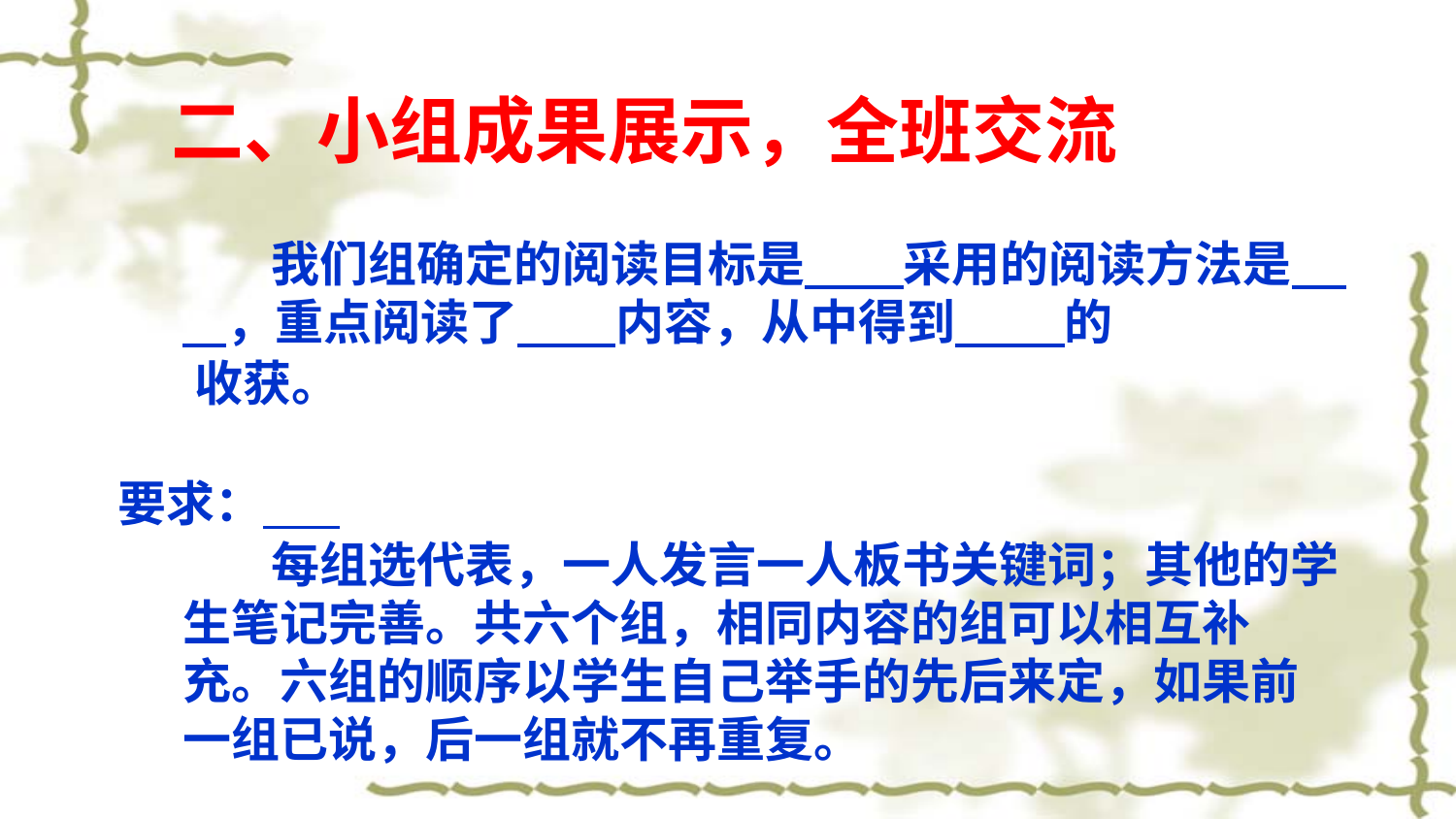

二、小组成果展示，全班交流

             我们组确定的阅读目标是         采用的阅读方法是          ，重点阅读了         内容，从中得到          的
      收获。

要求：
             每组选代表，一人发言一人板书关键词；其他的学生笔记完善。共六个组，相同内容的组可以相互补充。六组的顺序以学生自己举手的先后来定，如果前一组已说，后一组就不再重复。